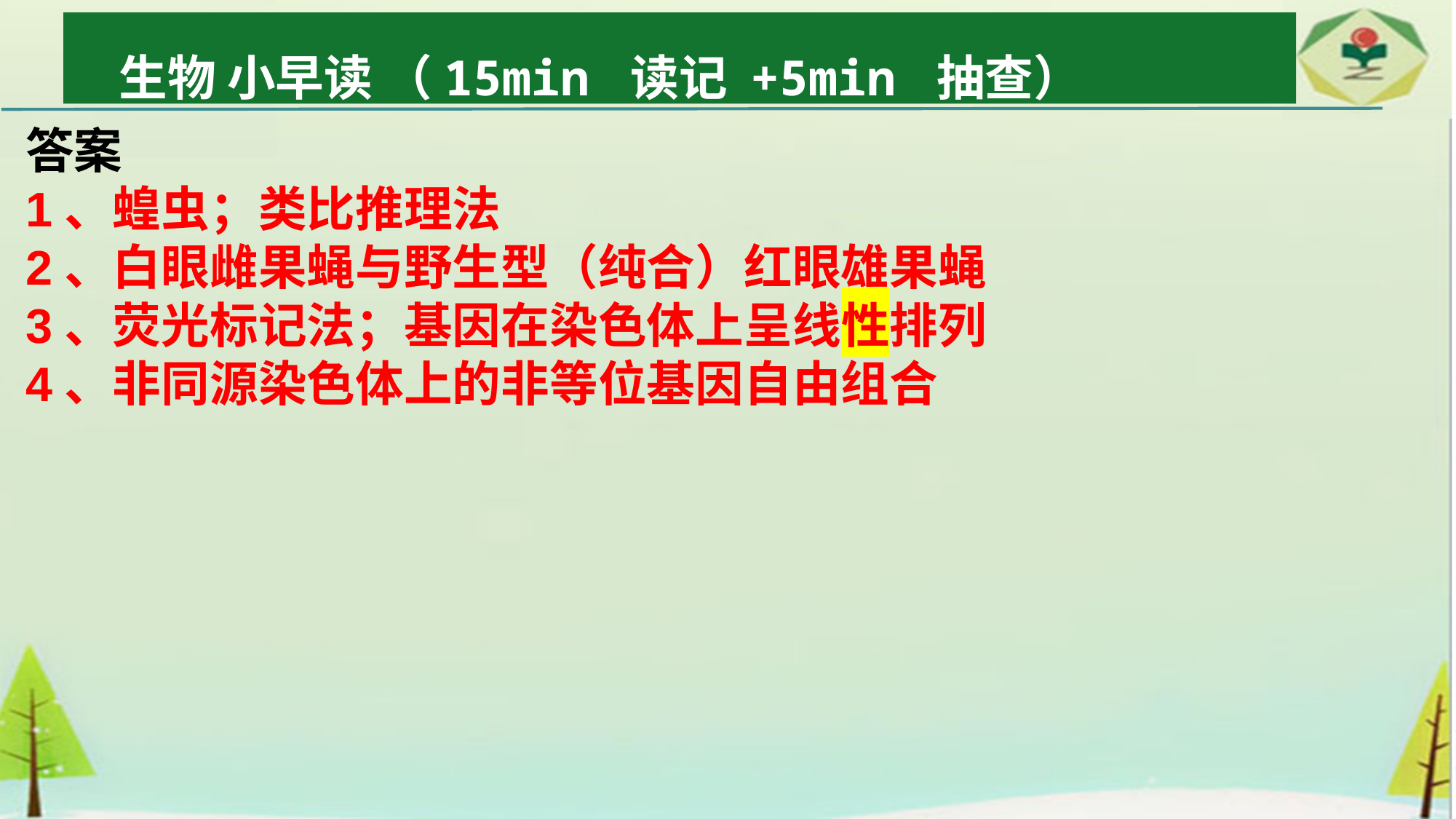

答案
1、蝗虫；类比推理法
2、白眼雌果蝇与野生型（纯合）红眼雄果蝇
3、荧光标记法；基因在染色体上呈线性排列
4、非同源染色体上的非等位基因自由组合